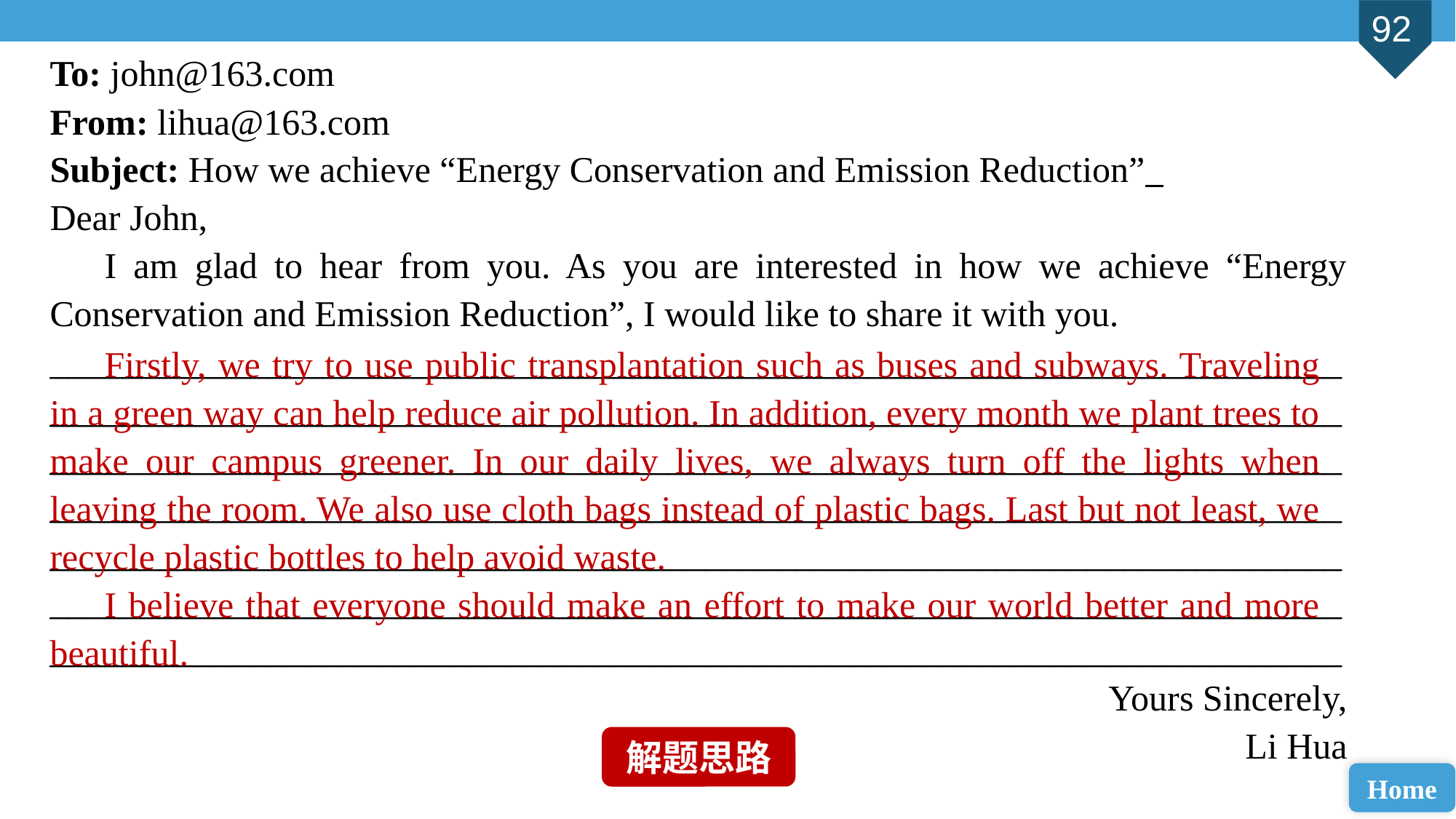

To: john@163.com
From: lihua@163.com
Subject: How we achieve “Energy Conservation and Emission Reduction”
Dear John,
I am glad to hear from you. As you are interested in how we achieve “Energy Conservation and Emission Reduction”, I would like to share it with you.
______________________________________________________________________________________________________________________________________________
______________________________________________________________________________________________________________________________________________
______________________________________________________________________________________________________________________________________________
_______________________________________________________________________
       Yours Sincerely,
Li Hua

Firstly, we try to use public transplantation such as buses and subways. Traveling in a green way can help reduce air pollution. In addition, every month we plant trees to make our campus greener. In our daily lives, we always turn off the lights when leaving the room. We also use cloth bags instead of plastic bags. Last but not least, we recycle plastic bottles to help avoid waste.
I believe that everyone should make an effort to make our world better and more beautiful.
解题思路